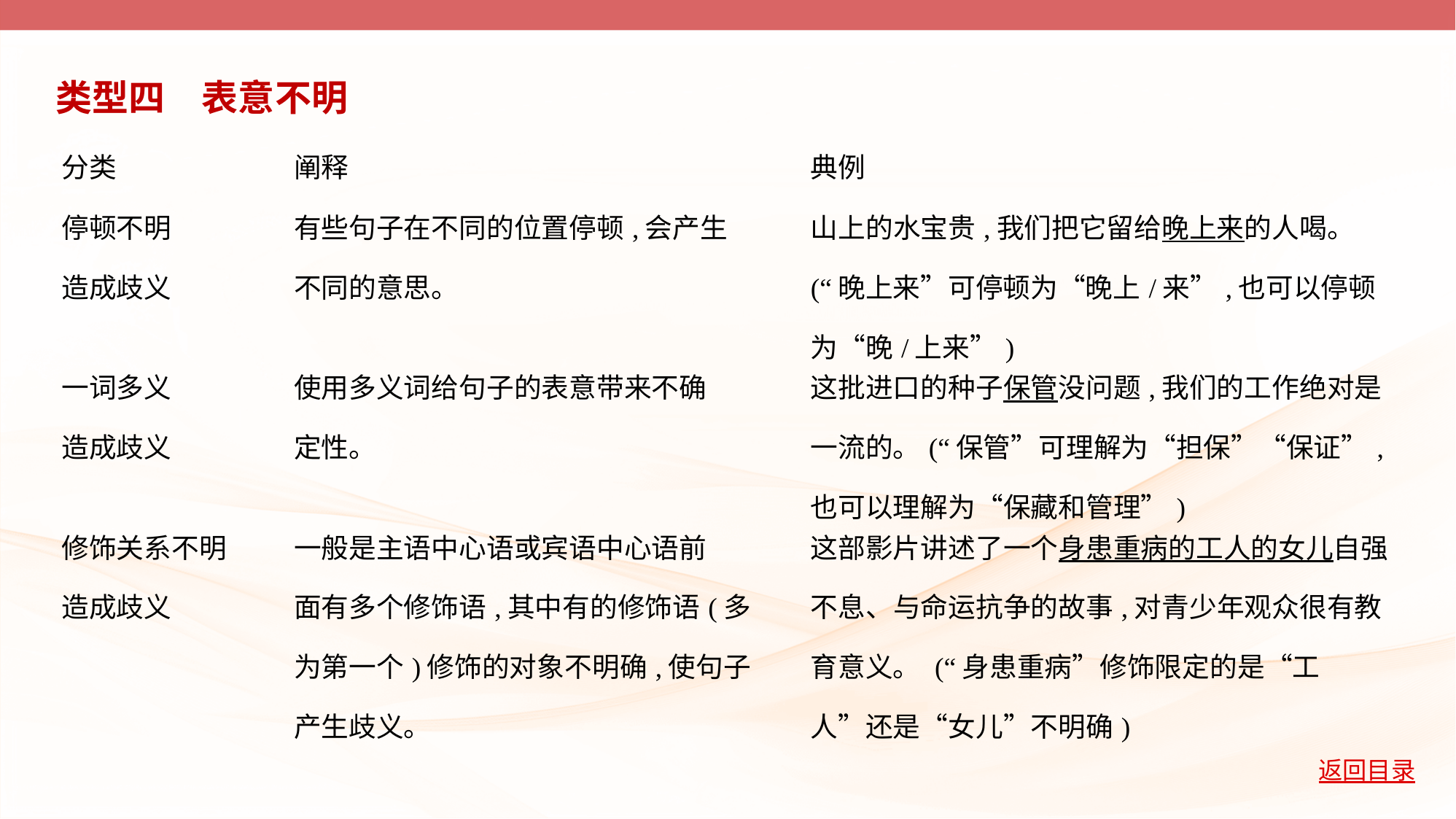

类型四　表意不明
| 分类 | 阐释 | 典例 |
| --- | --- | --- |
| 停顿不明 造成歧义 | 有些句子在不同的位置停顿,会产生 不同的意思。 | 山上的水宝贵,我们把它留给晚上来的人喝。(“晚上来”可停顿为“晚上/来”,也可以停顿为“晚/上来”) |
| 一词多义 造成歧义 | 使用多义词给句子的表意带来不确 定性。 | 这批进口的种子保管没问题,我们的工作绝对是一流的。(“保管”可理解为“担保”“保证”,也可以理解为“保藏和管理”) |
| 修饰关系不明 造成歧义 | 一般是主语中心语或宾语中心语前 面有多个修饰语,其中有的修饰语(多 为第一个)修饰的对象不明确,使句子 产生歧义。 | 这部影片讲述了一个身患重病的工人的女儿自强不息、与命运抗争的故事,对青少年观众很有教育意义。 (“身患重病”修饰限定的是“工 人”还是“女儿”不明确) |